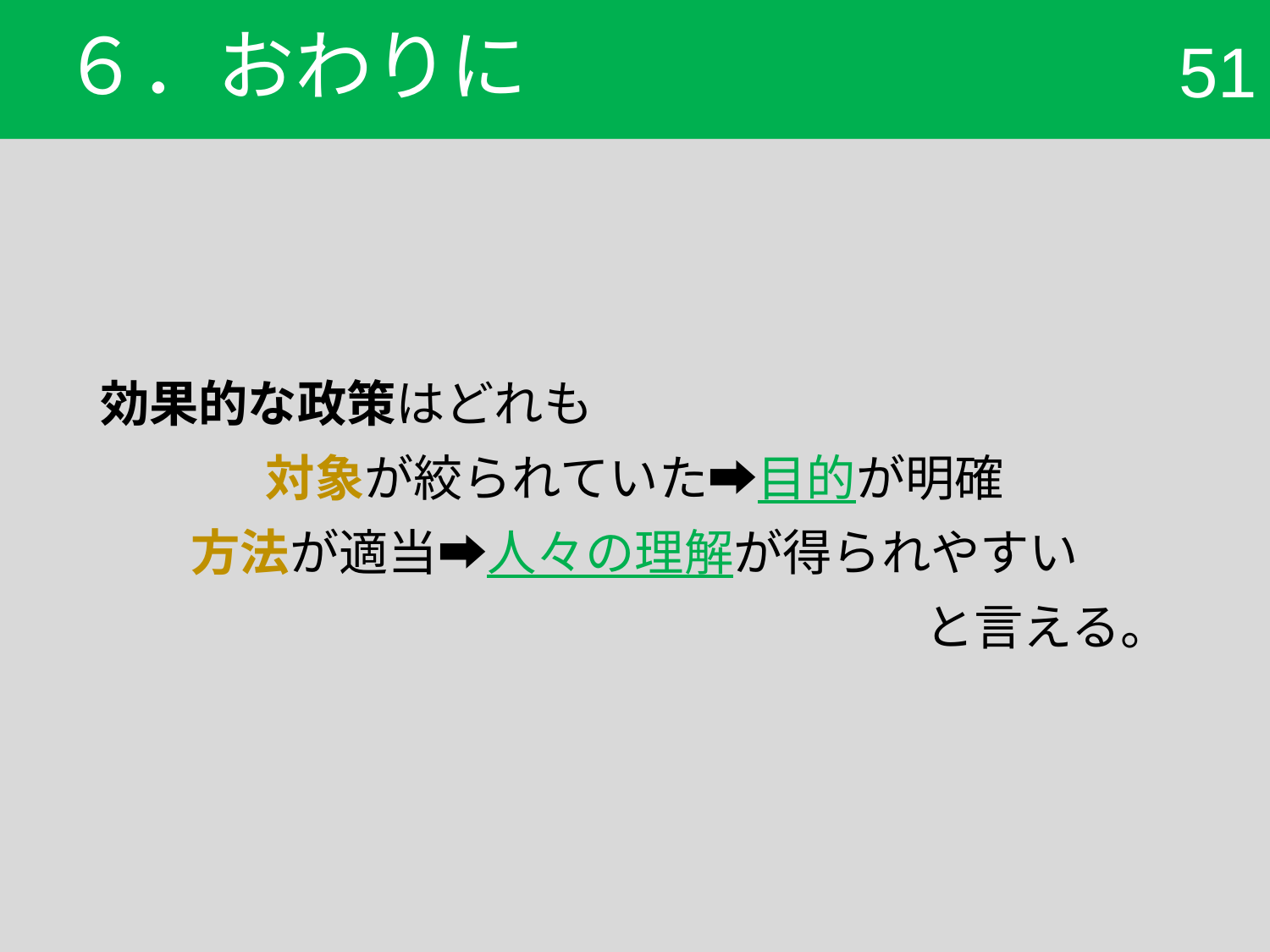

# ６．おわりに
51
効果的な政策はどれも
対象が絞られていた➡目的が明確
方法が適当➡人々の理解が得られやすい
と言える。